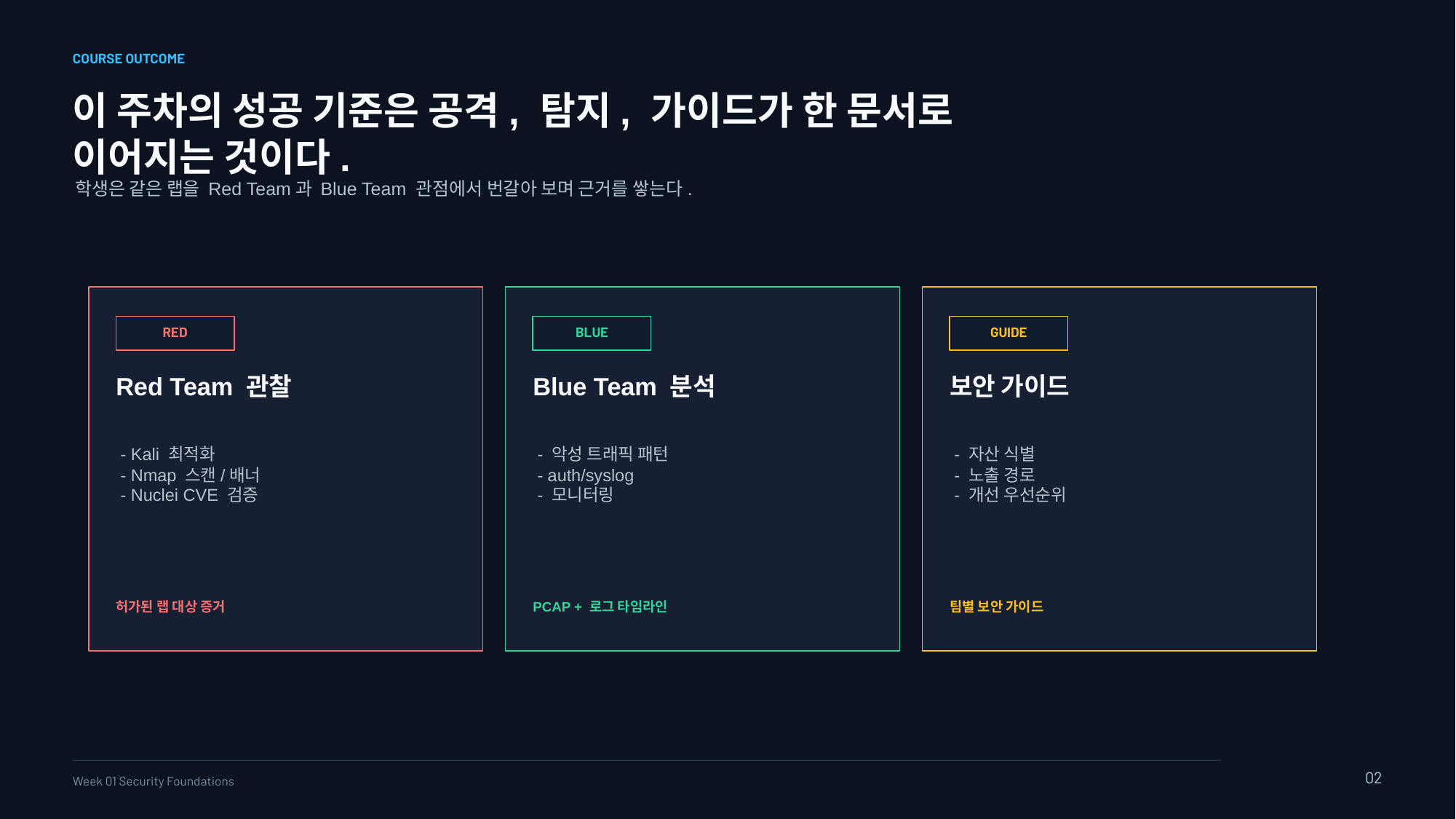

COURSE OUTCOME
이 주차의 성공 기준은 공격, 탐지, 가이드가 한 문서로 이어지는 것이다.
학생은 같은 랩을 Red Team과 Blue Team 관점에서 번갈아 보며 근거를 쌓는다.

RED
BLUE
GUIDE
Red Team 관찰
Blue Team 분석
보안 가이드
- Kali 최적화
- Nmap 스캔/배너
- Nuclei CVE 검증
- 악성 트래픽 패턴
- auth/syslog
- 모니터링
- 자산 식별
- 노출 경로
- 개선 우선순위
허가된 랩 대상 증거
PCAP + 로그 타임라인
팀별 보안 가이드

02
Week 01 Security Foundations